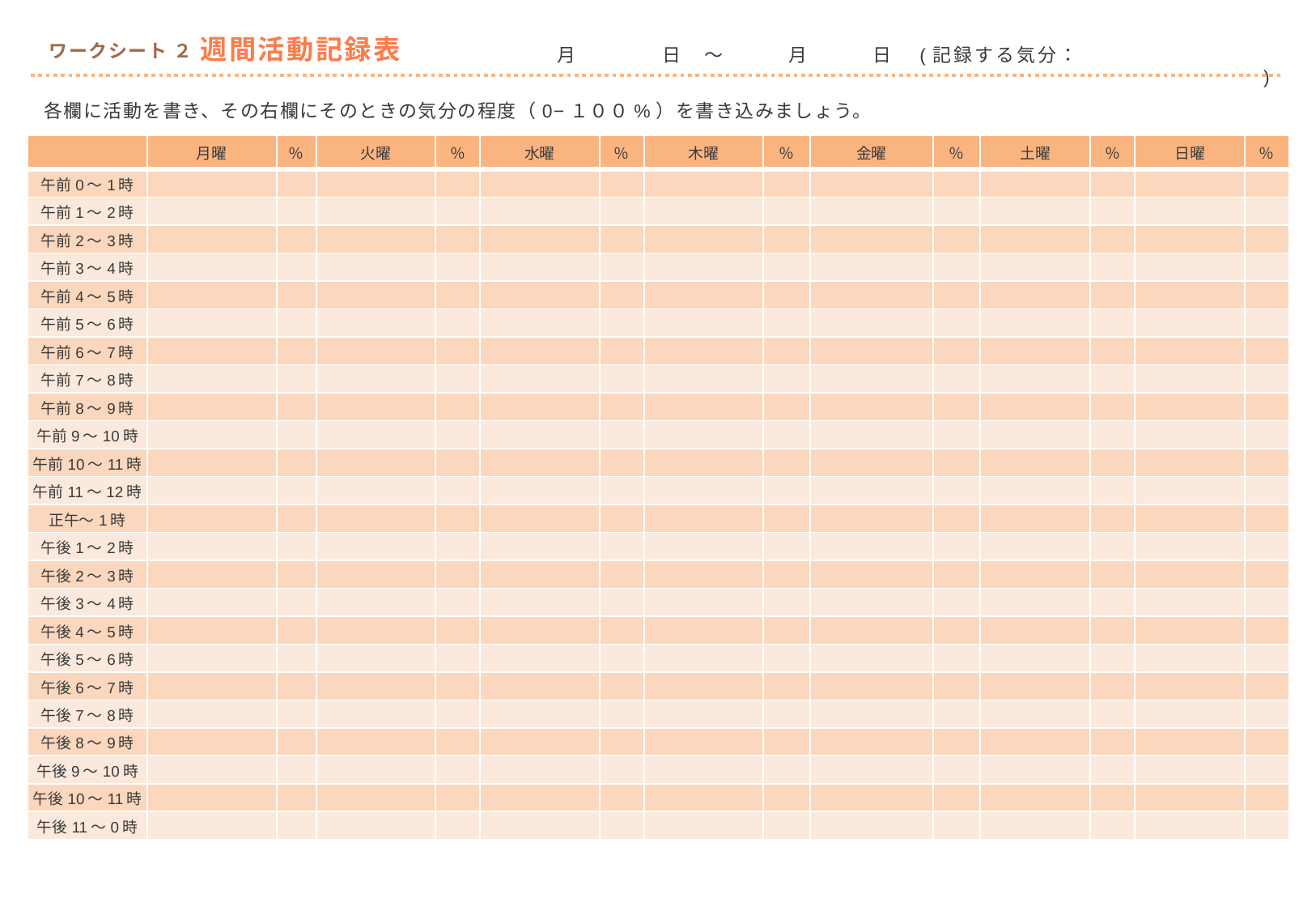

週間活動記録表
ワークシート ２

月　　　　日　～　　　月　　　日　(記録する気分：　　　　　　　　　　)
各欄に活動を書き、その右欄にそのときの気分の程度（0−１００%）を書き込みましょう。
|  | 月曜 | ％ | 火曜 | ％ | 水曜 | ％ | 木曜 | ％ | 金曜 | ％ | 土曜 | ％ | 日曜 | ％ |
| --- | --- | --- | --- | --- | --- | --- | --- | --- | --- | --- | --- | --- | --- | --- |
| 午前0～1時 |  |  |  |  |  |  |  |  |  |  |  |  |  |  |
| 午前1～2時 |  |  |  |  |  |  |  |  |  |  |  |  |  |  |
| 午前2～3時 |  |  |  |  |  |  |  |  |  |  |  |  |  |  |
| 午前3～4時 |  |  |  |  |  |  |  |  |  |  |  |  |  |  |
| 午前4～5時 |  |  |  |  |  |  |  |  |  |  |  |  |  |  |
| 午前5～6時 |  |  |  |  |  |  |  |  |  |  |  |  |  |  |
| 午前6～7時 |  |  |  |  |  |  |  |  |  |  |  |  |  |  |
| 午前7～8時 |  |  |  |  |  |  |  |  |  |  |  |  |  |  |
| 午前8～9時 |  |  |  |  |  |  |  |  |  |  |  |  |  |  |
| 午前9～10時 |  |  |  |  |  |  |  |  |  |  |  |  |  |  |
| 午前10～11時 |  |  |  |  |  |  |  |  |  |  |  |  |  |  |
| 午前11～12時 |  |  |  |  |  |  |  |  |  |  |  |  |  |  |
| 正午～1時 |  |  |  |  |  |  |  |  |  |  |  |  |  |  |
| 午後1～2時 |  |  |  |  |  |  |  |  |  |  |  |  |  |  |
| 午後2～3時 |  |  |  |  |  |  |  |  |  |  |  |  |  |  |
| 午後3～4時 |  |  |  |  |  |  |  |  |  |  |  |  |  |  |
| 午後4～5時 |  |  |  |  |  |  |  |  |  |  |  |  |  |  |
| 午後5～6時 |  |  |  |  |  |  |  |  |  |  |  |  |  |  |
| 午後6～7時 |  |  |  |  |  |  |  |  |  |  |  |  |  |  |
| 午後7～8時 |  |  |  |  |  |  |  |  |  |  |  |  |  |  |
| 午後8～9時 |  |  |  |  |  |  |  |  |  |  |  |  |  |  |
| 午後9～10時 |  |  |  |  |  |  |  |  |  |  |  |  |  |  |
| 午後10～11時 |  |  |  |  |  |  |  |  |  |  |  |  |  |  |
| 午後11～0時 |  |  |  |  |  |  |  |  |  |  |  |  |  |  |